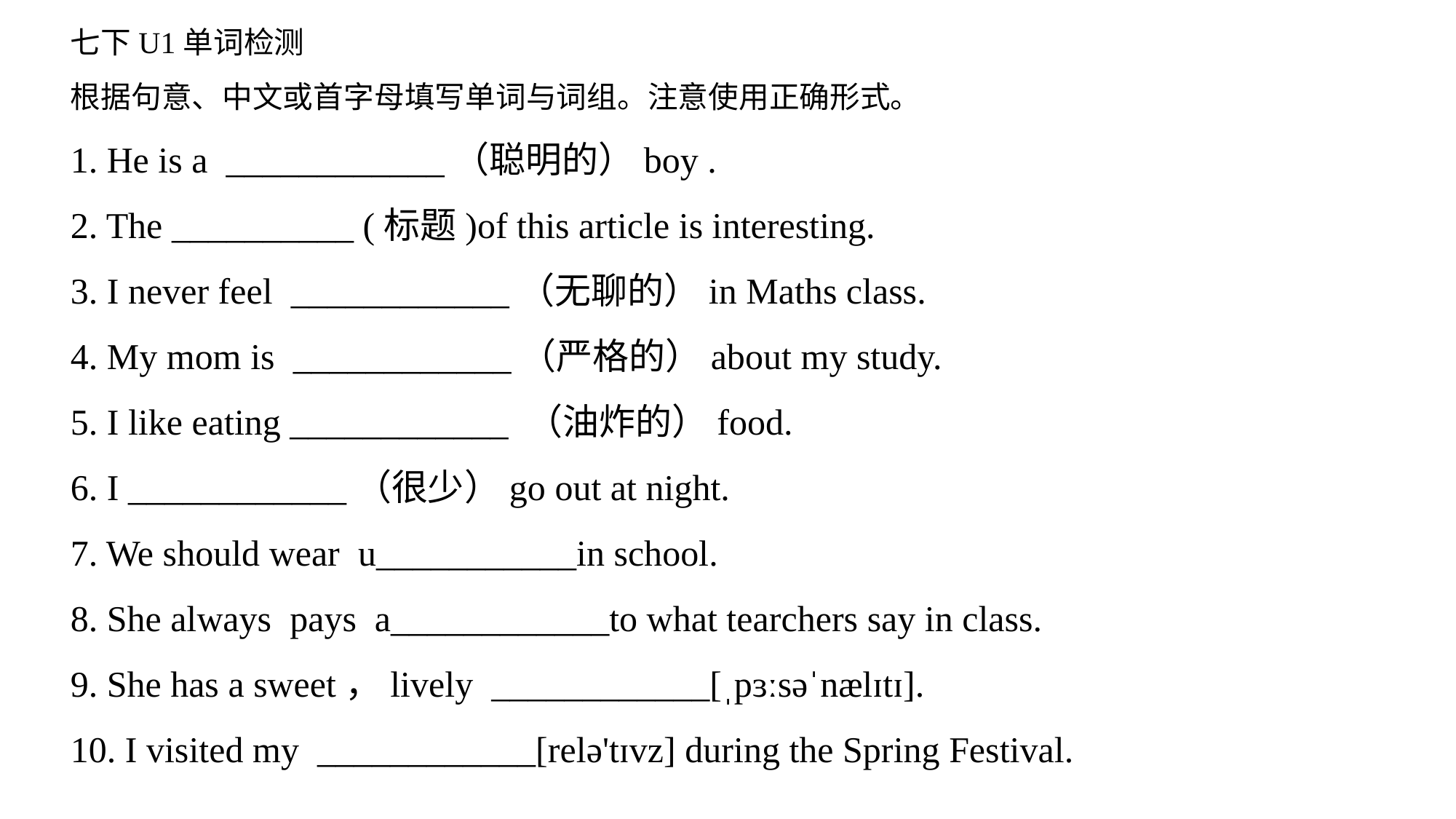

七下U1单词检测
根据句意、中文或首字母填写单词与词组。注意使用正确形式。
1. He is a  ____________（聪明的）boy .
2. The __________ (标题)of this article is interesting.
3. I never feel  ____________（无聊的）in Maths class.
4. My mom is  ____________（严格的）about my study.
5. I like eating ____________ （油炸的）food.
6. I ____________（很少）go out at night.
7. We should wear  u___________in school.
8. She always  pays  a____________to what tearchers say in class.
9. She has a sweet，lively  ____________[ˌpɜːsəˈnælɪtɪ].
10. I visited my  ____________[relə'tɪvz] during the Spring Festival.